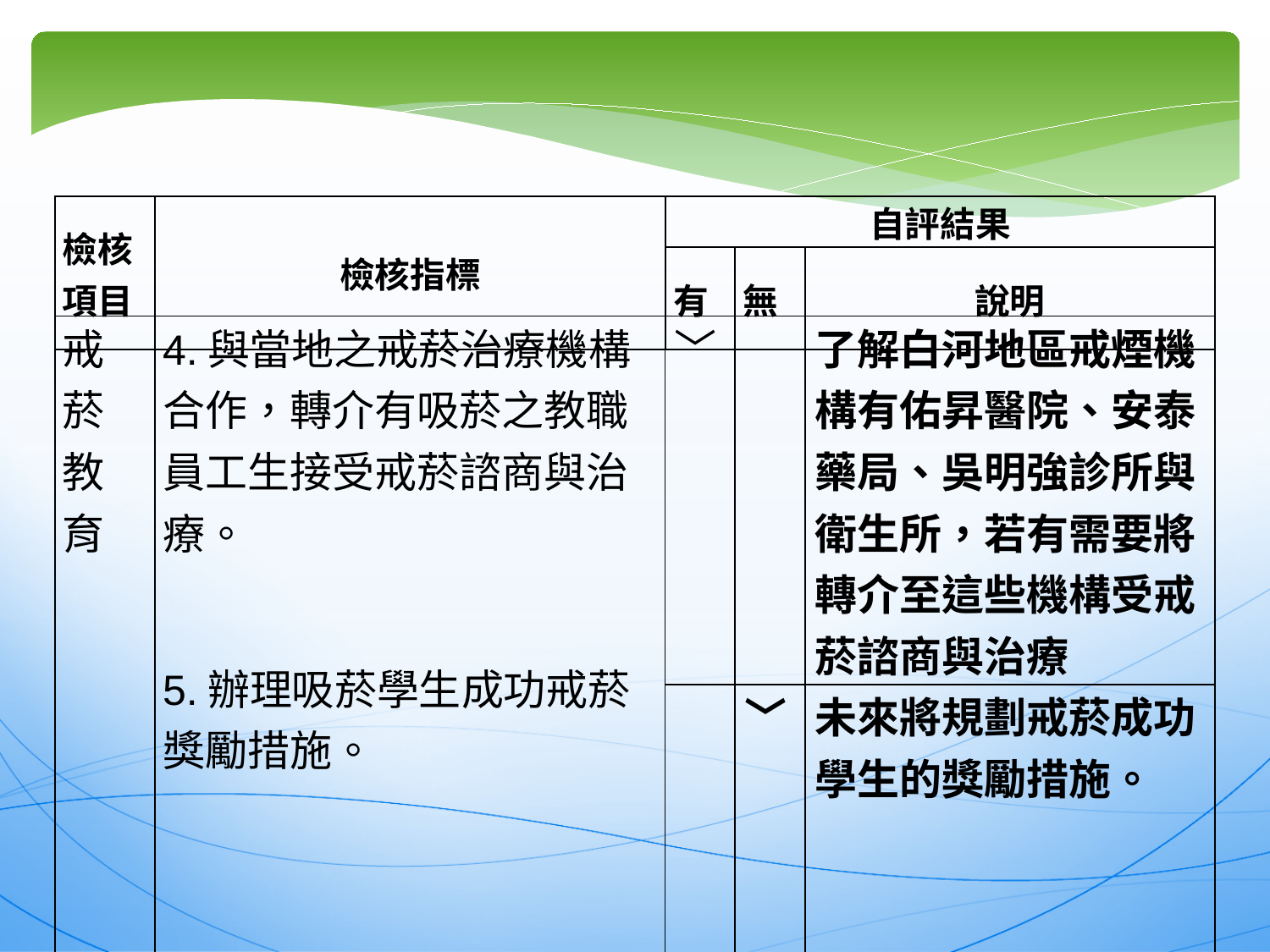

| 檢核 項目 | 檢核指標 | 自評結果 |  |  |
| --- | --- | --- | --- | --- |
|  |  | 有 | 無 | 說明 |
| 戒菸教育 | 4.與當地之戒菸治療機構合作，轉介有吸菸之教職員工生接受戒菸諮商與治療。 5.辦理吸菸學生成功戒菸獎勵措施。 | ﹀ |  | 了解白河地區戒煙機構有佑昇醫院、安泰藥局、吳明強診所與衛生所，若有需要將轉介至這些機構受戒菸諮商與治療 |
| --- | --- | --- | --- | --- |
|  |  |  | ﹀ | 未來將規劃戒菸成功學生的獎勵措施。 |